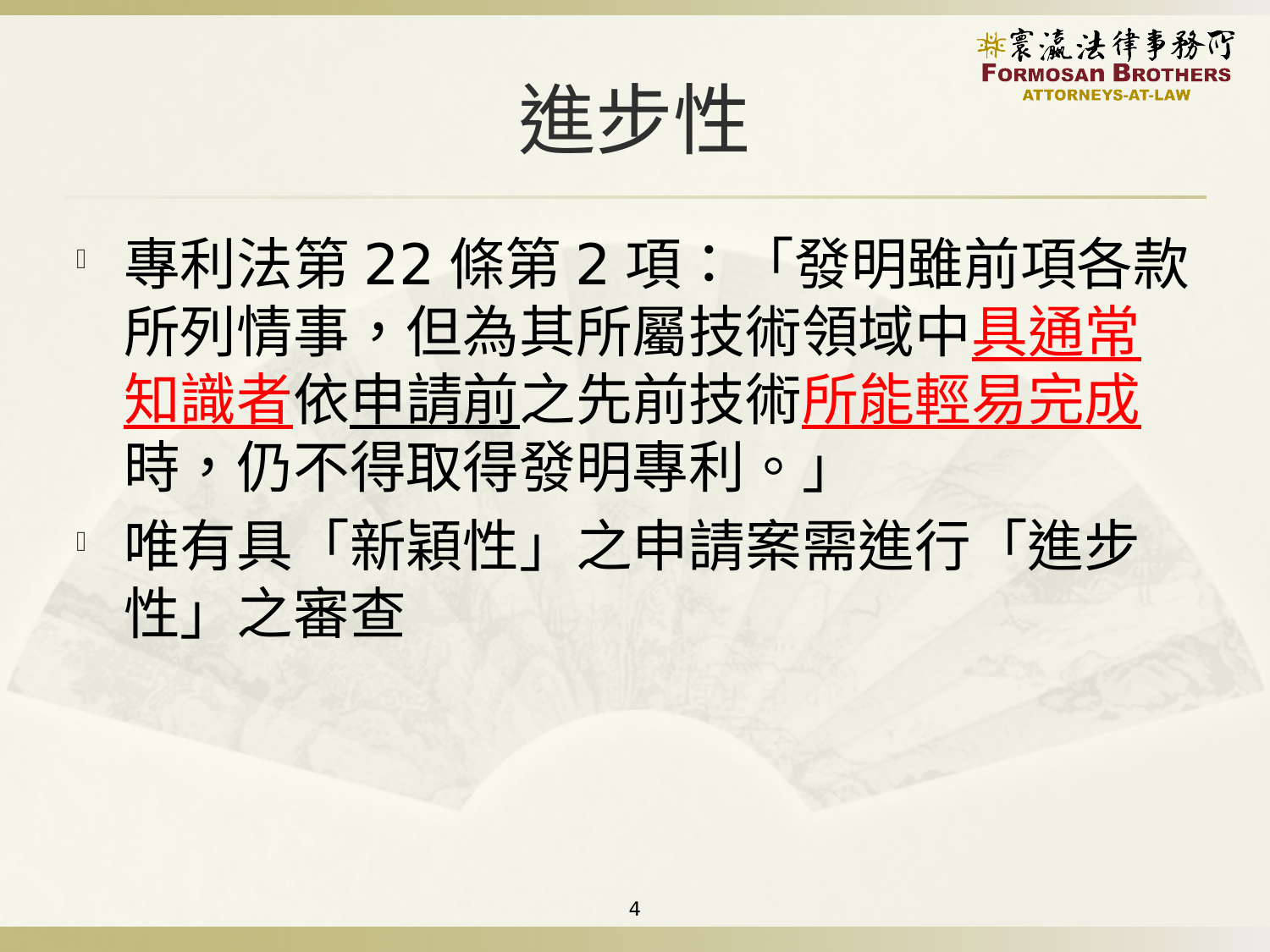

# 進步性
專利法第22條第2項：「發明雖前項各款所列情事，但為其所屬技術領域中具通常知識者依申請前之先前技術所能輕易完成時，仍不得取得發明專利。」
唯有具「新穎性」之申請案需進行「進步性」之審查

4